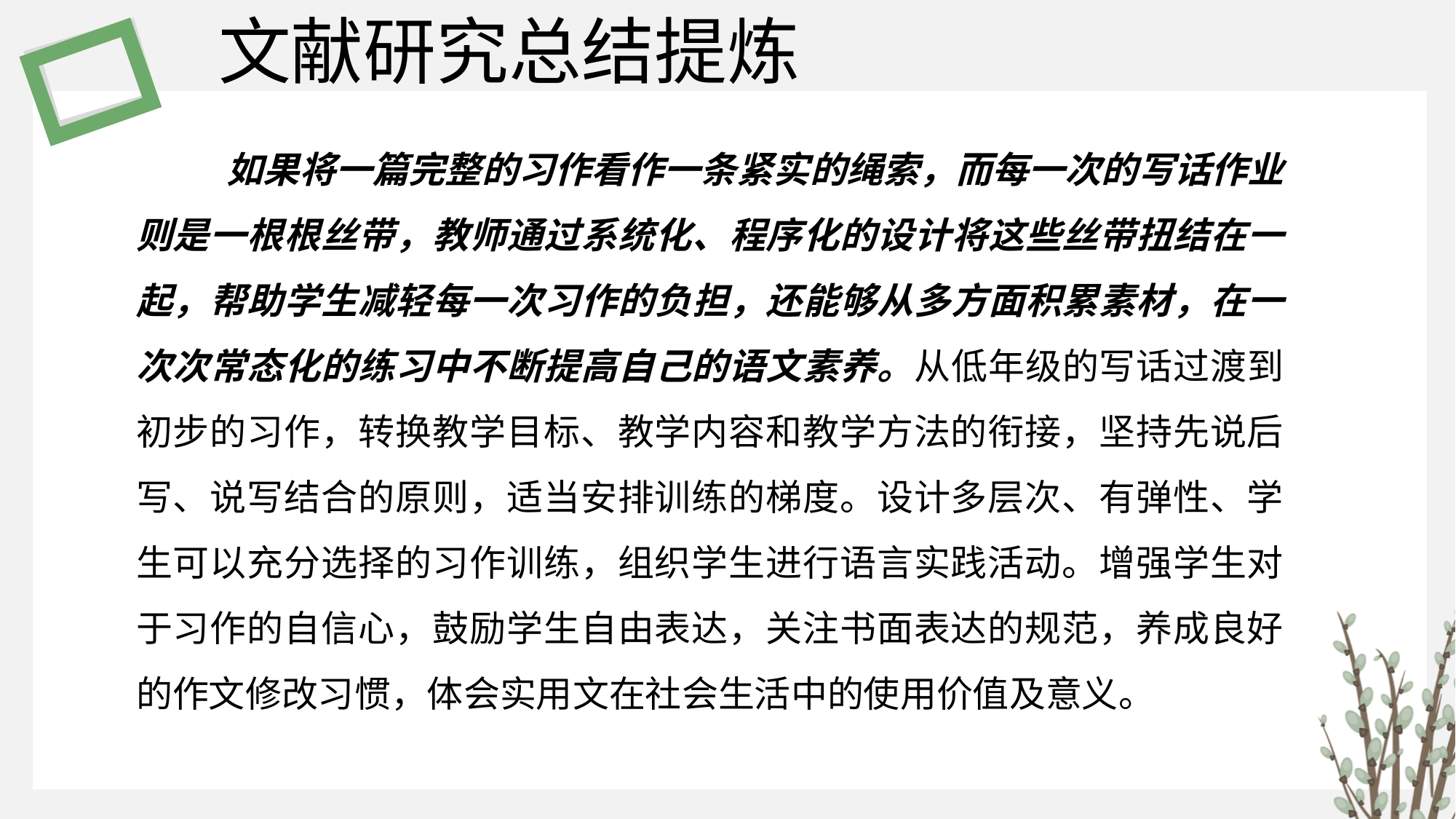

文献研究总结提炼

      如果将一篇完整的习作看作一条紧实的绳索，而每一次的写话作业则是一根根丝带，教师通过系统化、程序化的设计将这些丝带扭结在一起，帮助学生减轻每一次习作的负担，还能够从多方面积累素材，在一次次常态化的练习中不断提高自己的语文素养。从低年级的写话过渡到初步的习作，转换教学目标、教学内容和教学方法的衔接，坚持先说后写、说写结合的原则，适当安排训练的梯度。设计多层次、有弹性、学生可以充分选择的习作训练，组织学生进行语言实践活动。增强学生对于习作的自信心，鼓励学生自由表达，关注书面表达的规范，养成良好的作文修改习惯，体会实用文在社会生活中的使用价值及意义。